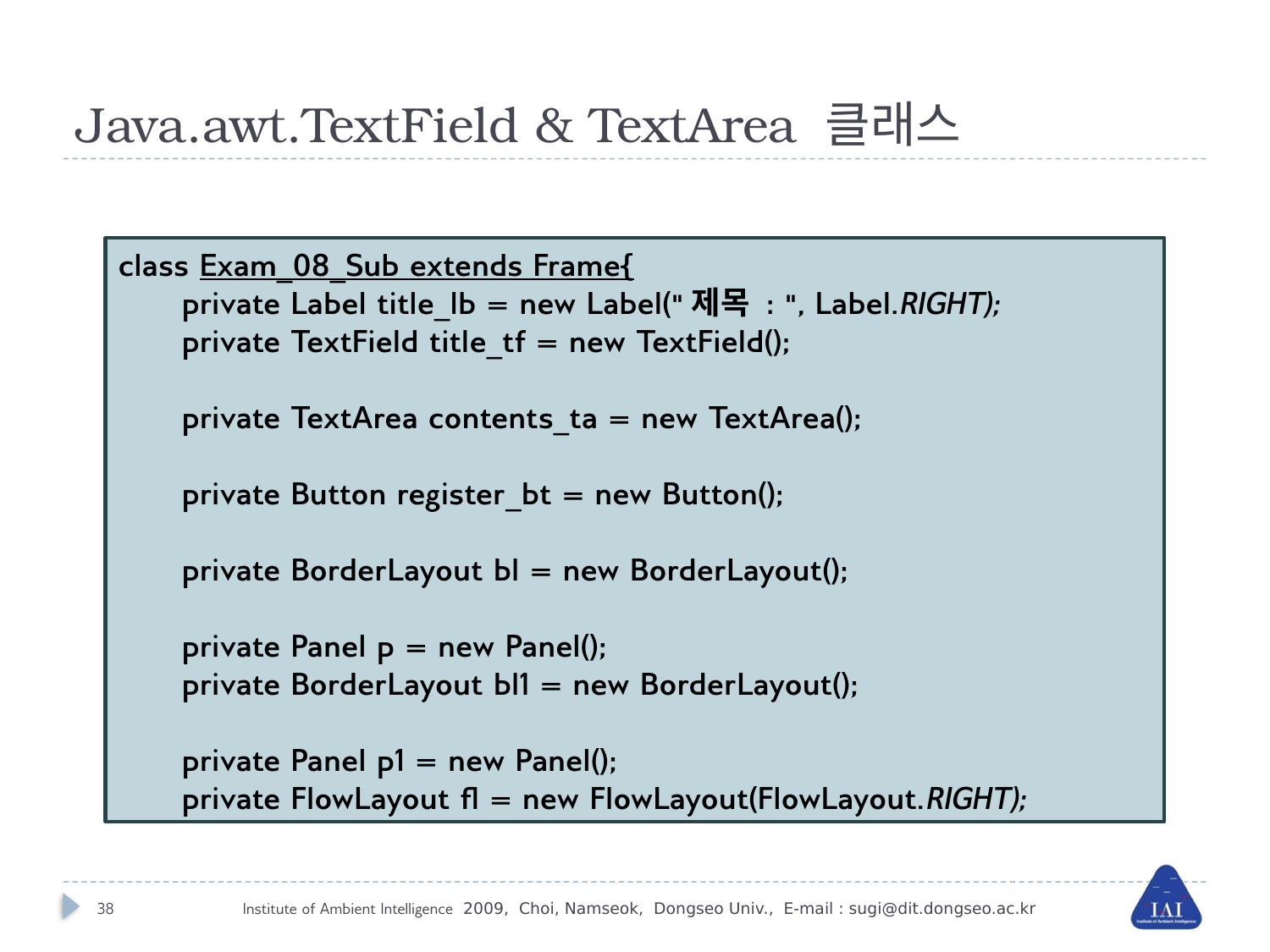

# Java.awt.TextField & TextArea 클래스

class Exam_08_Sub extends Frame{
private Label title_lb = new Label("제목 : ", Label.RIGHT);
private TextField title_tf = new TextField();

private TextArea contents_ta = new TextArea();

private Button register_bt = new Button();

private BorderLayout bl = new BorderLayout();

private Panel p = new Panel();
private BorderLayout bl1 = new BorderLayout();

private Panel p1 = new Panel();
private FlowLayout fl = new FlowLayout(FlowLayout.RIGHT);